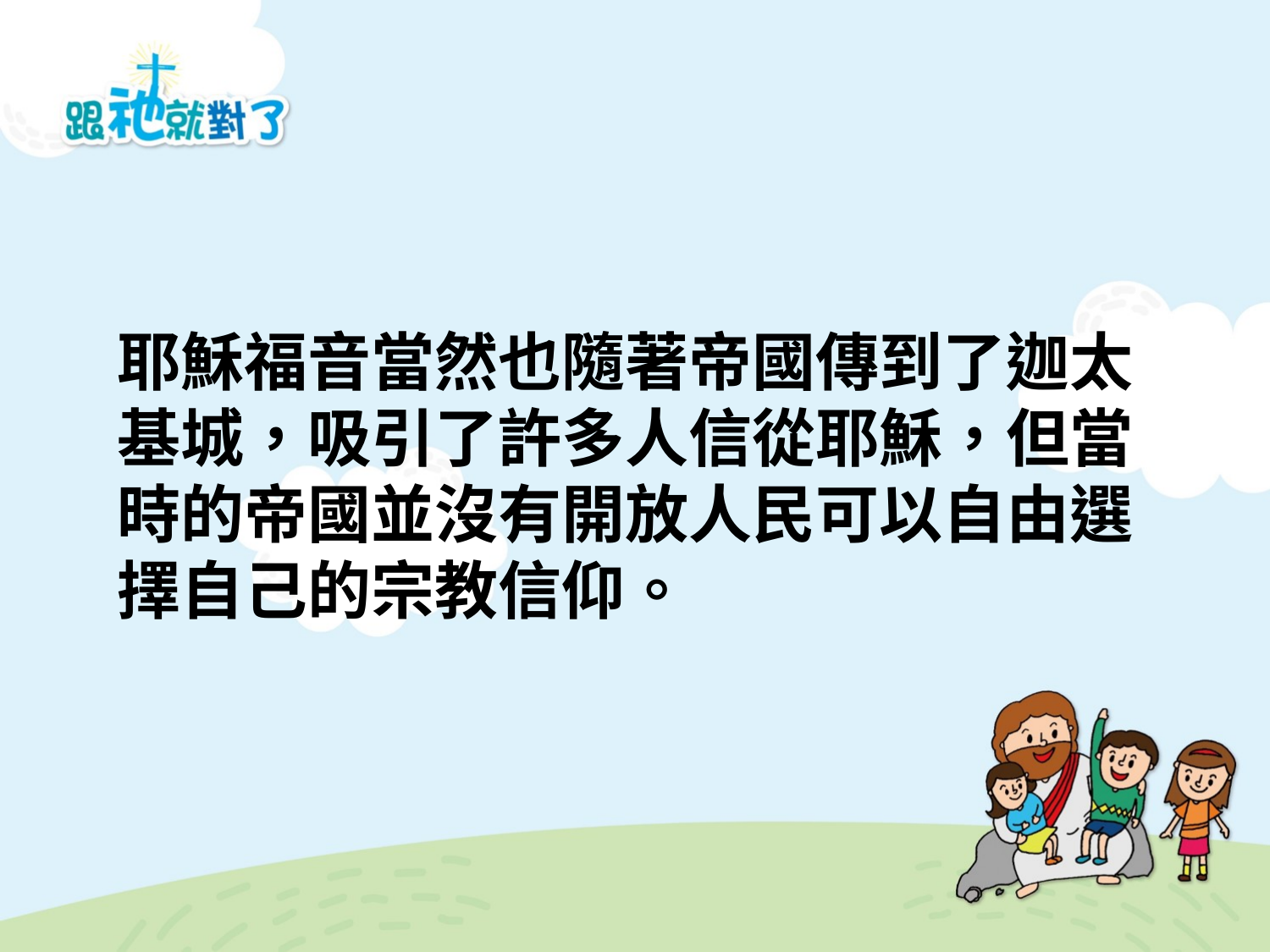

耶穌福音當然也隨著帝國傳到了迦太基城，吸引了許多人信從耶穌，但當時的帝國並沒有開放人民可以自由選擇自己的宗教信仰。